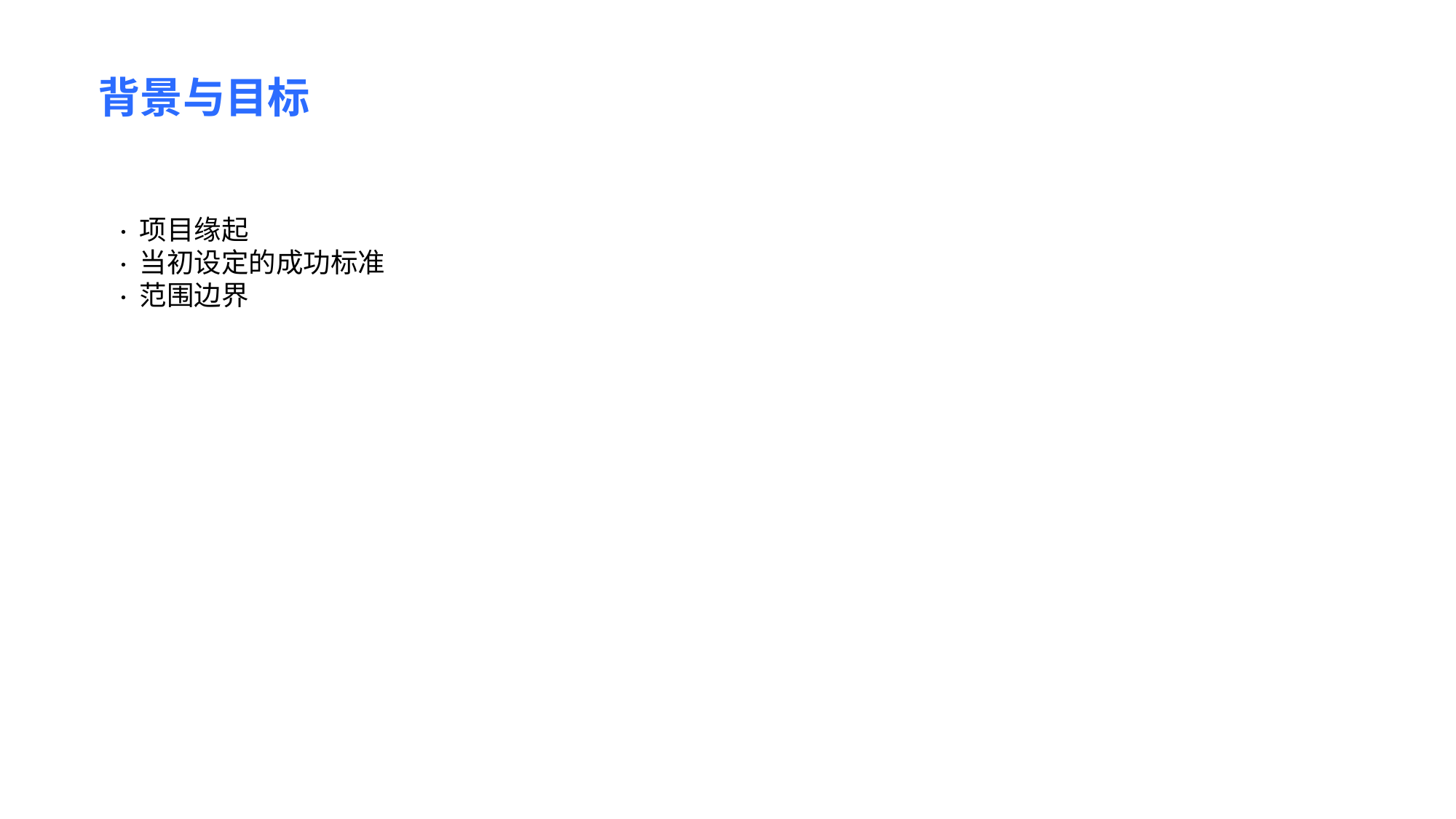

背景与目标
· 项目缘起
· 当初设定的成功标准
· 范围边界